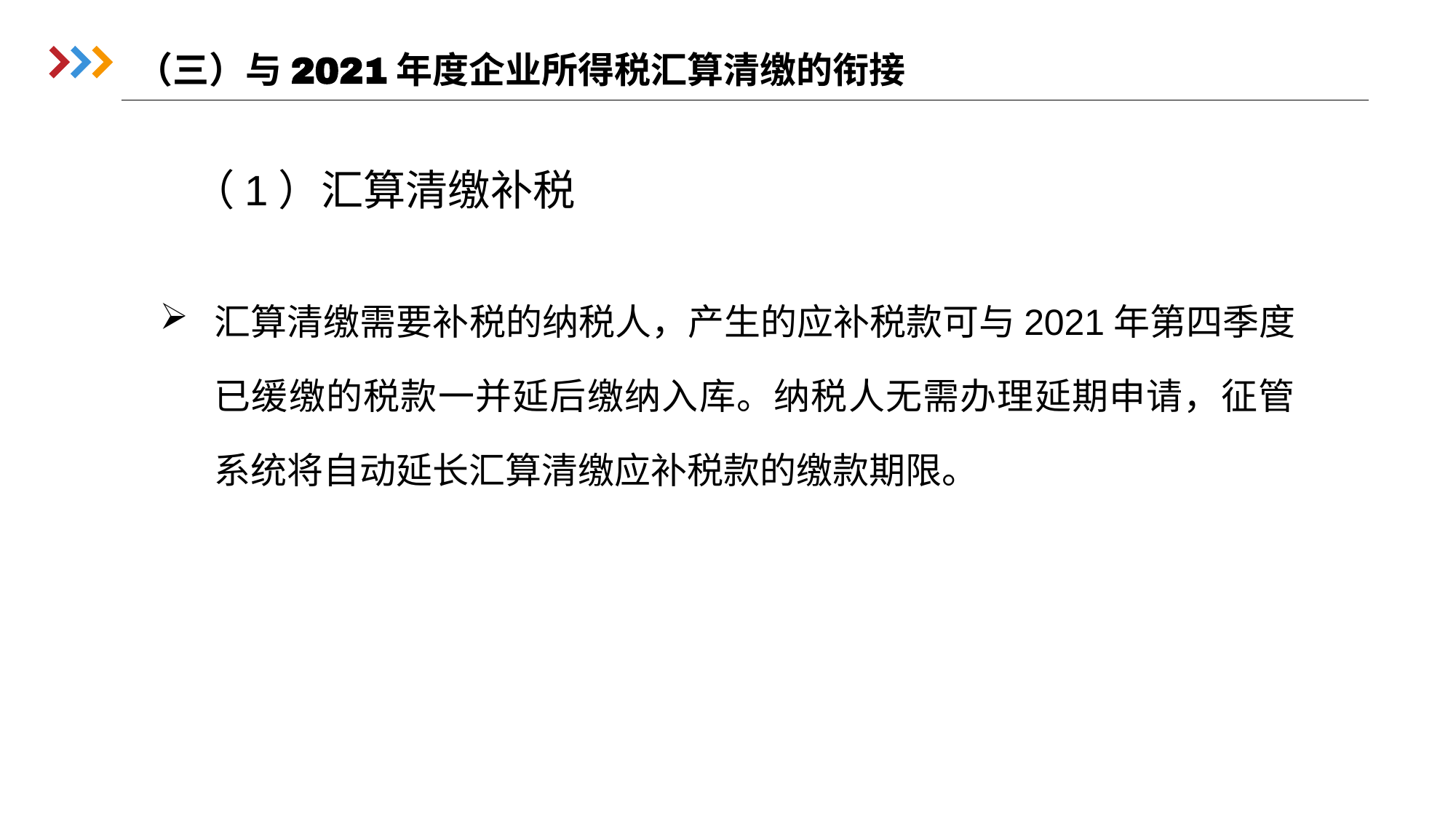

（三）与2021年度企业所得税汇算清缴的衔接

（1）汇算清缴补税
汇算清缴需要补税的纳税人，产生的应补税款可与2021年第四季度已缓缴的税款一并延后缴纳入库。纳税人无需办理延期申请，征管系统将自动延长汇算清缴应补税款的缴款期限。